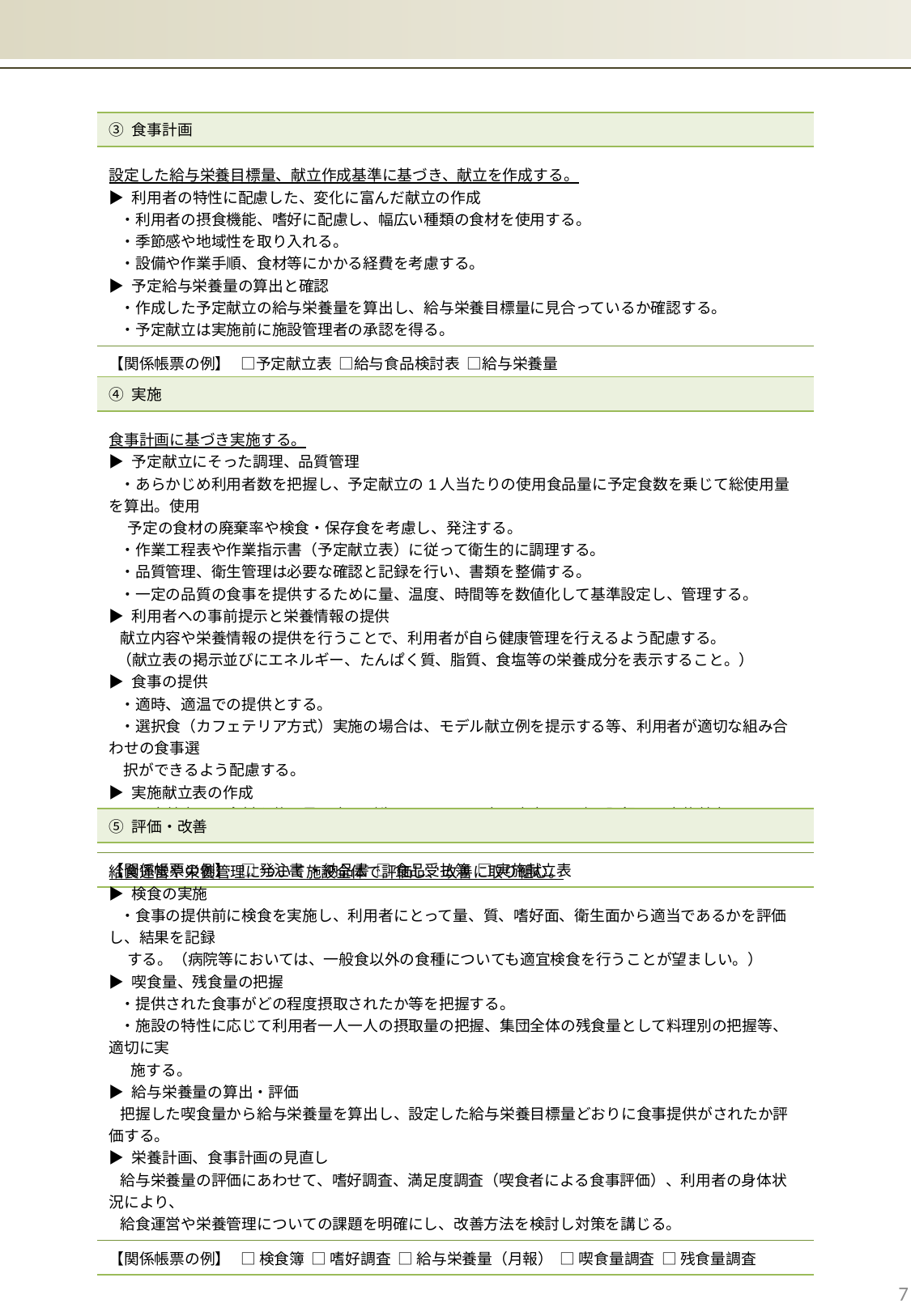

| ③ 食事計画 |
| --- |
| 設定した給与栄養目標量、献立作成基準に基づき、献立を作成する。 ▶ 利用者の特性に配慮した、変化に富んだ献立の作成 ・利用者の摂食機能、嗜好に配慮し、幅広い種類の食材を使用する。 ・季節感や地域性を取り入れる。 ・設備や作業手順、食材等にかかる経費を考慮する。 ▶ 予定給与栄養量の算出と確認 ・作成した予定献立の給与栄養量を算出し、給与栄養目標量に見合っているか確認する。 ・予定献立は実施前に施設管理者の承認を得る。 |
| 【関係帳票の例】 □予定献立表 □給与食品検討表 □給与栄養量 |
| ④ 実施 |
| --- |
| 食事計画に基づき実施する。 ▶ 予定献立にそった調理、品質管理 ・あらかじめ利用者数を把握し、予定献立の1人当たりの使用食品量に予定食数を乗じて総使用量を算出。使用 　 予定の食材の廃棄率や検食・保存食を考慮し、発注する。 ・作業工程表や作業指示書（予定献立表）に従って衛生的に調理する。 ・品質管理、衛生管理は必要な確認と記録を行い、書類を整備する。 ・一定の品質の食事を提供するために量、温度、時間等を数値化して基準設定し、管理する。 ▶ 利用者への事前提示と栄養情報の提供 献立内容や栄養情報の提供を行うことで、利用者が自ら健康管理を行えるよう配慮する。 （献立表の掲示並びにエネルギー、たんぱく質、脂質、食塩等の栄養成分を表示すること。） ▶ 食事の提供 ・適時、適温での提供とする。 ・選択食（カフェテリア方式）実施の場合は、モデル献立例を提示する等、利用者が適切な組み合わせの食事選 択ができるよう配慮する。 ▶ 実施献立表の作成 ・予定献立から食材や使用量に変更が生じたときは、変更内容を正確に記録し、実施献立とする。 ・変更内容に応じて、給与栄養量を修正する。 |
| 【関係帳票の例】 □ 発注書 ・納品書 □ 食品受払簿 □ 実施献立表 |
| ⑤ 評価・改善 |
| --- |
| 給食運営や栄養管理について施設全体で評価し、改善に取り組む。 ▶ 検食の実施 ・食事の提供前に検食を実施し、利用者にとって量、質、嗜好面、衛生面から適当であるかを評価し、結果を記録 する。（病院等においては、一般食以外の食種についても適宜検食を行うことが望ましい。） ▶ 喫食量、残食量の把握 ・提供された食事がどの程度摂取されたか等を把握する。 ・施設の特性に応じて利用者一人一人の摂取量の把握、集団全体の残食量として料理別の把握等、適切に実 　 施する。 ▶ 給与栄養量の算出・評価 把握した喫食量から給与栄養量を算出し、設定した給与栄養目標量どおりに食事提供がされたか評価する。 ▶ 栄養計画、食事計画の見直し 給与栄養量の評価にあわせて、嗜好調査、満足度調査（喫食者による食事評価）、利用者の身体状況により、 給食運営や栄養管理についての課題を明確にし、改善方法を検討し対策を講じる。 |
| 【関係帳票の例】 □ 検食簿 □ 嗜好調査 □ 給与栄養量（月報） □ 喫食量調査 □ 残食量調査 |
7